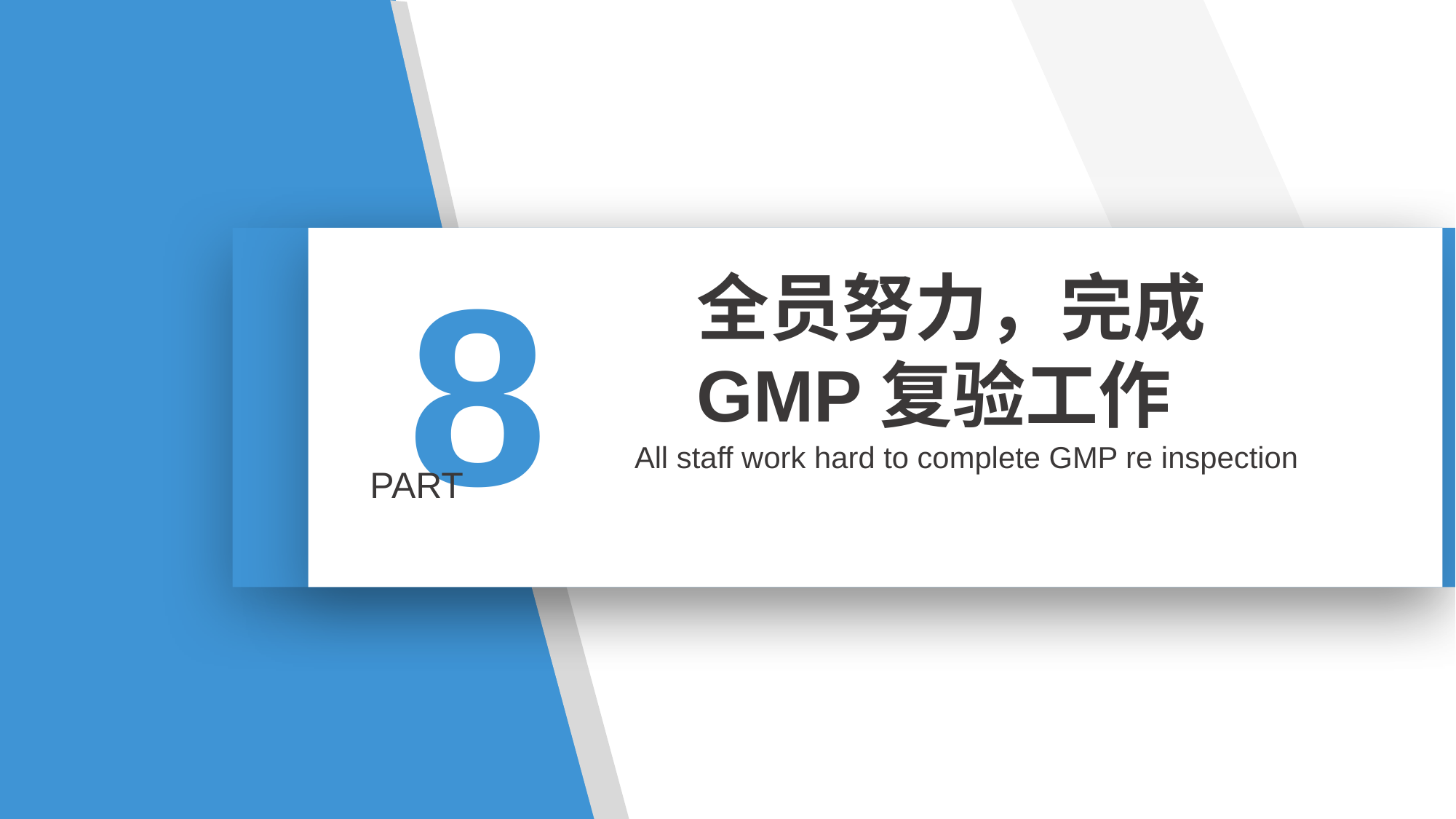

8
全员努力，完成GMP复验工作

All staff work hard to complete GMP re inspection
PART